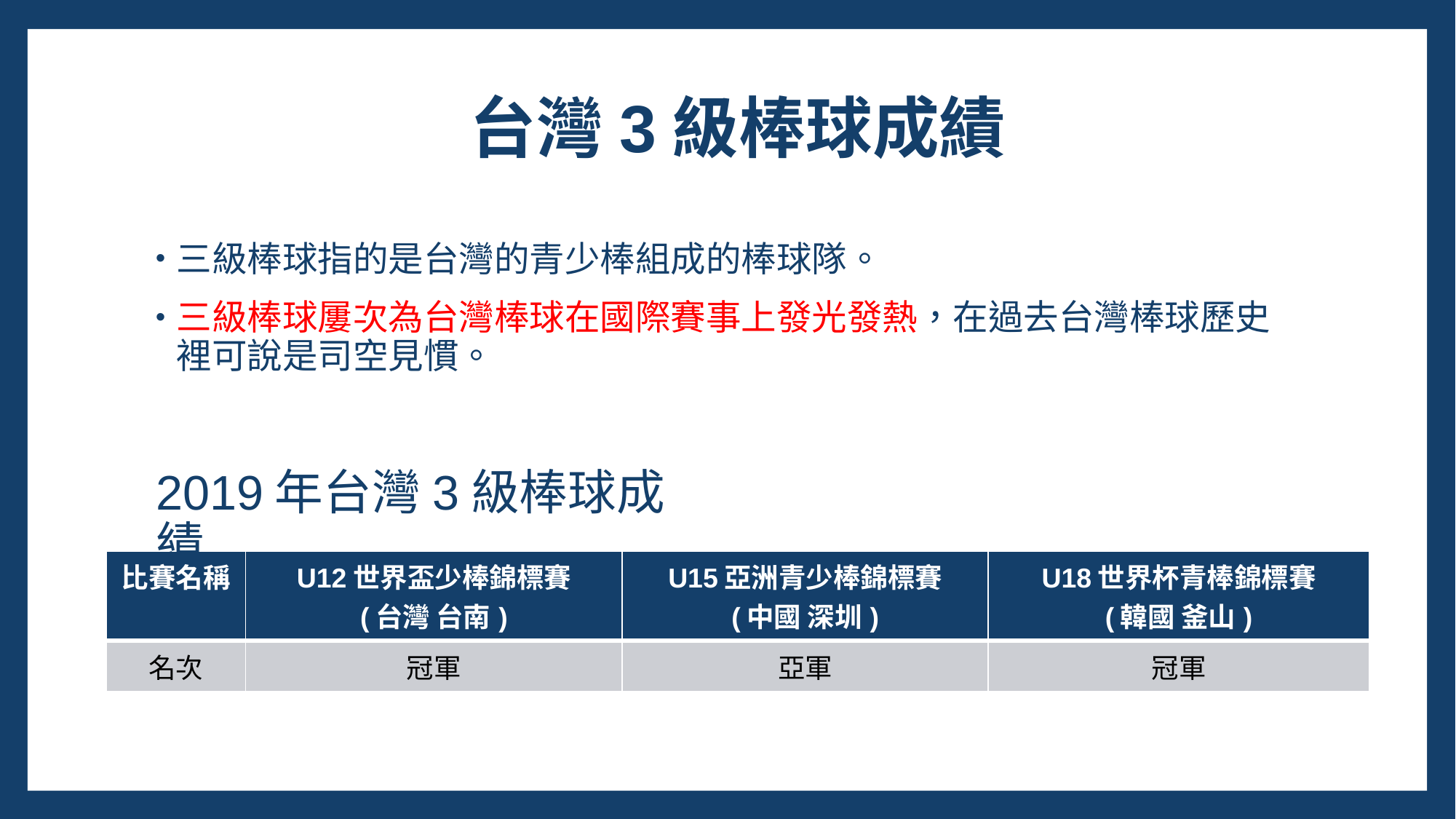

# 台灣3級棒球成績
三級棒球指的是台灣的青少棒組成的棒球隊。
三級棒球屢次為台灣棒球在國際賽事上發光發熱，在過去台灣棒球歷史裡可說是司空見慣。

2019年台灣3級棒球成績
| 比賽名稱 | U12世界盃少棒錦標賽 (台灣 台南) | U15亞洲青少棒錦標賽 (中國 深圳) | U18世界杯青棒錦標賽 (韓國 釜山) |
| --- | --- | --- | --- |
| 名次 | 冠軍 | 亞軍 | 冠軍 |